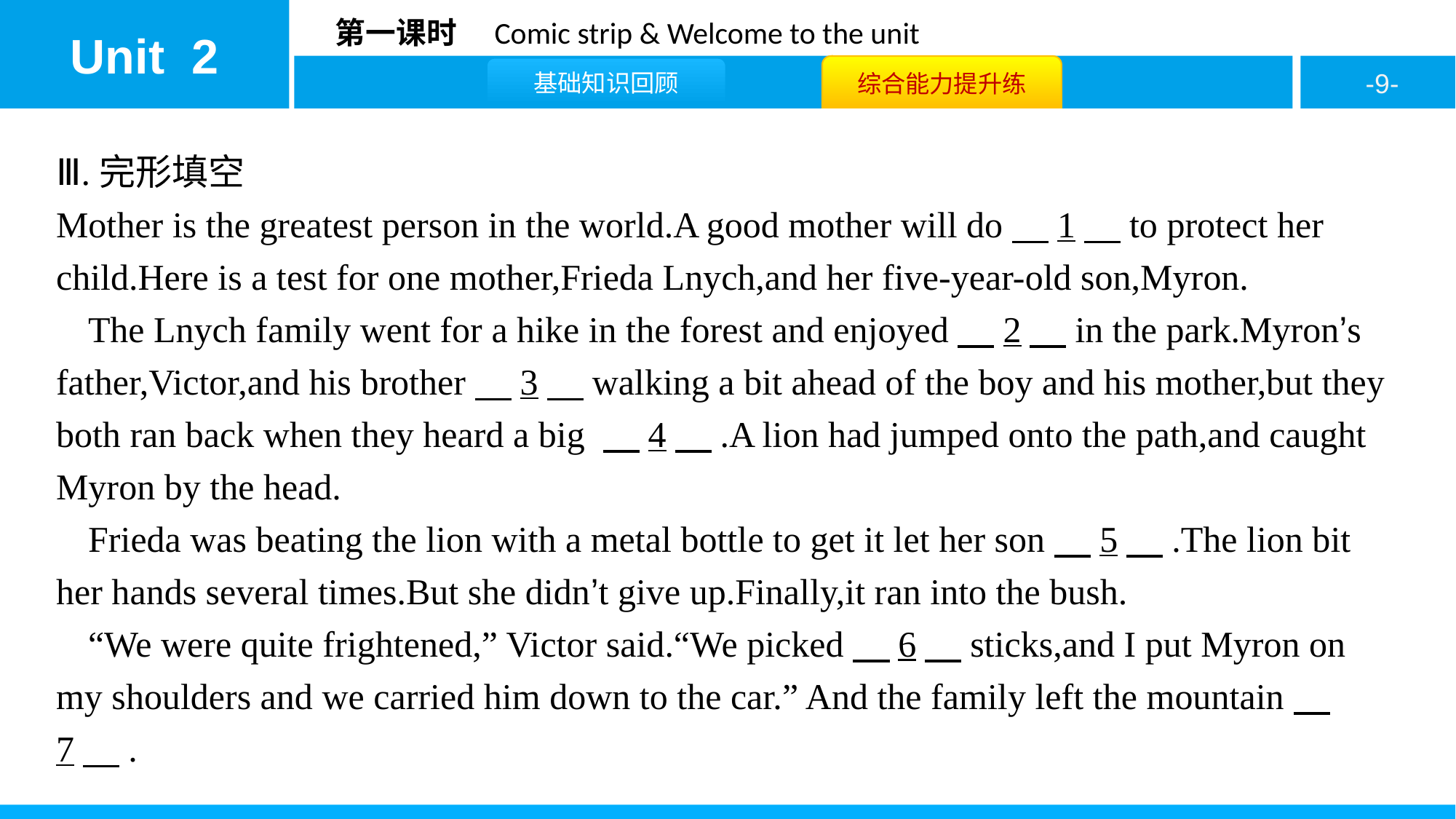

Ⅲ.完形填空
Mother is the greatest person in the world.A good mother will do　1　to protect her child.Here is a test for one mother,Frieda Lnych,and her five-year-old son,Myron.
The Lnych family went for a hike in the forest and enjoyed　2　in the park.Myron’s father,Victor,and his brother　3　walking a bit ahead of the boy and his mother,but they both ran back when they heard a big 　4　.A lion had jumped onto the path,and caught Myron by the head.
Frieda was beating the lion with a metal bottle to get it let her son　5　.The lion bit her hands several times.But she didn’t give up.Finally,it ran into the bush.
“We were quite frightened,” Victor said.“We picked　6　sticks,and I put Myron on my shoulders and we carried him down to the car.” And the family left the mountain　7　.